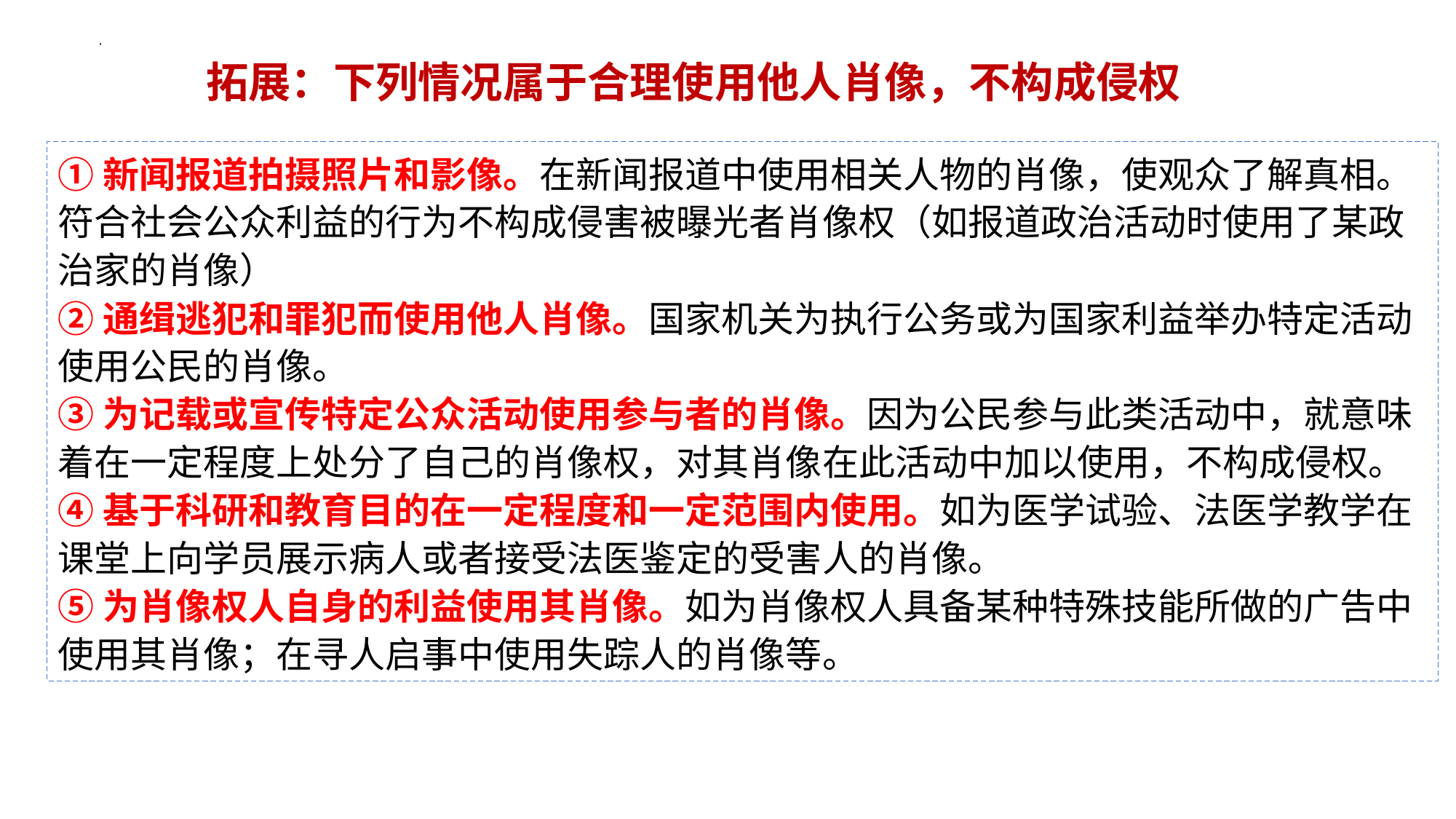

拓展：下列情况属于合理使用他人肖像，不构成侵权

①新闻报道拍摄照片和影像。在新闻报道中使用相关人物的肖像，使观众了解真相。符合社会公众利益的行为不构成侵害被曝光者肖像权（如报道政治活动时使用了某政治家的肖像）
②通缉逃犯和罪犯而使用他人肖像。国家机关为执行公务或为国家利益举办特定活动使用公民的肖像。
③为记载或宣传特定公众活动使用参与者的肖像。因为公民参与此类活动中，就意味着在一定程度上处分了自己的肖像权，对其肖像在此活动中加以使用，不构成侵权。
④基于科研和教育目的在一定程度和一定范围内使用。如为医学试验、法医学教学在课堂上向学员展示病人或者接受法医鉴定的受害人的肖像。
⑤为肖像权人自身的利益使用其肖像。如为肖像权人具备某种特殊技能所做的广告中使用其肖像；在寻人启事中使用失踪人的肖像等。